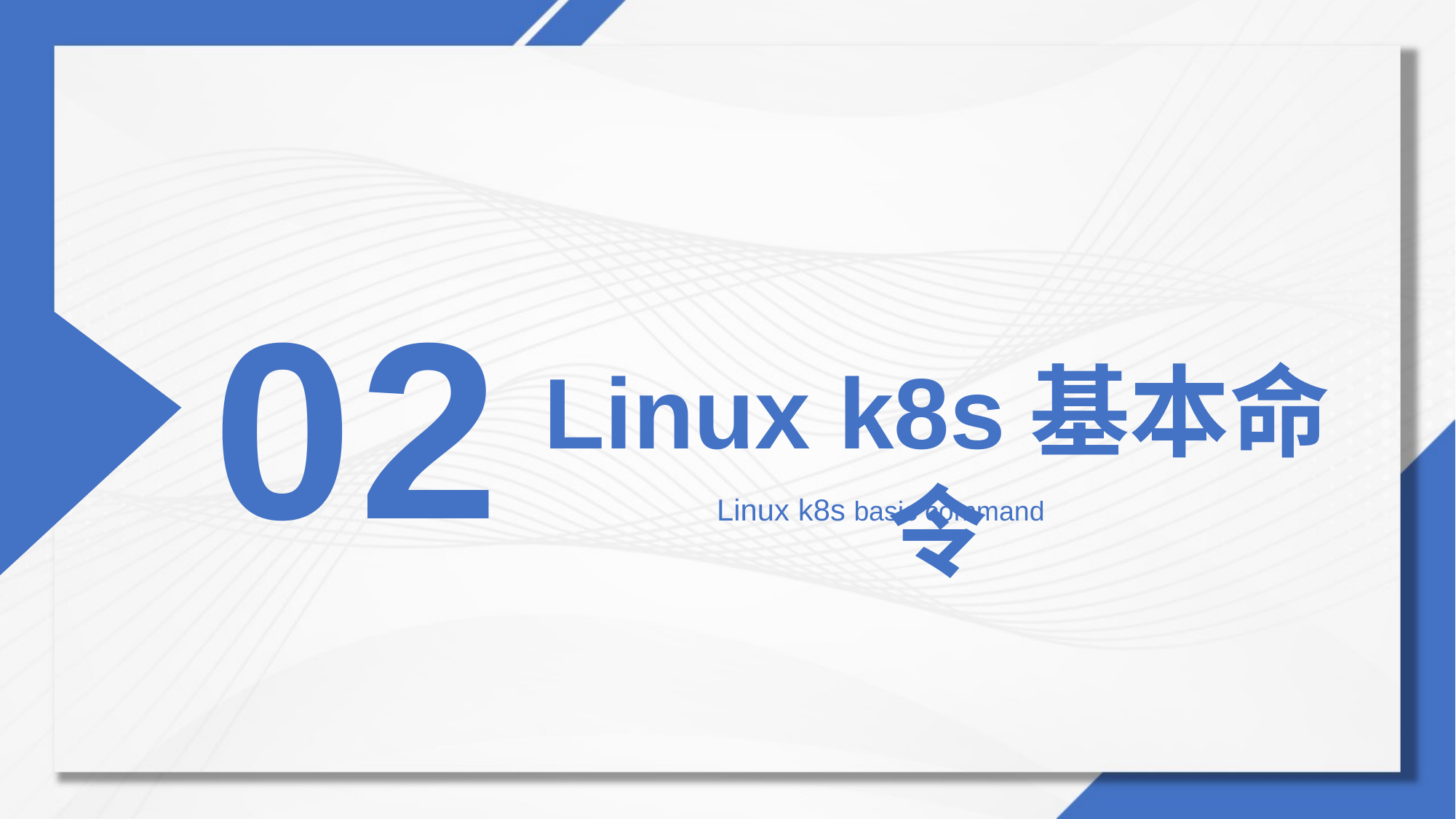

0
2

Linux k8s基本命令
Linux k8s basic command